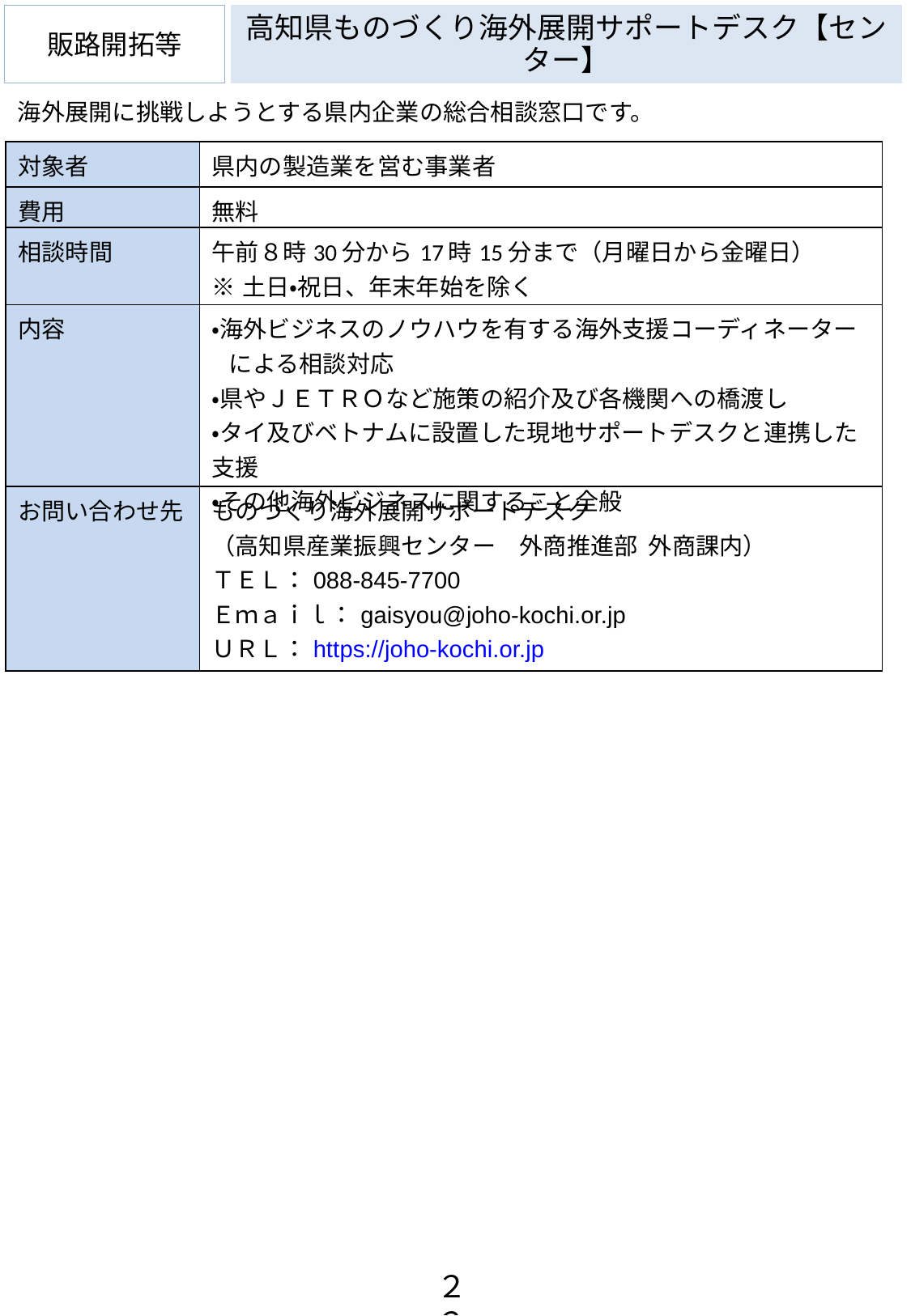

販路開拓等
# 高知県ものづくり海外展開サポートデスク【センター】
海外展開に挑戦しようとする県内企業の総合相談窓口です。

| 対象者 | 県内の製造業を営む事業者 |
| --- | --- |
| 費用 | 無料 |
| 相談時間 | 午前８時30分から17時15分まで（月曜日から金曜日） ※土日・祝日、年末年始を除く |
| 内容 | ・海外ビジネスのノウハウを有する海外支援コーディネーター による相談対応 ・県やＪＥＴＲＯなど施策の紹介及び各機関への橋渡し ・タイ及びベトナムに設置した現地サポートデスクと連携した支援 ・その他海外ビジネスに関すること全般 |
| お問い合わせ先 | ものづくり海外展開サポートデスク （高知県産業振興センター　外商推進部 外商課内） ＴＥＬ：088-845-7700 Ｅｍａｉｌ：gaisyou@joho-kochi.or.jp ＵＲＬ：https://joho-kochi.or.jp |
２２